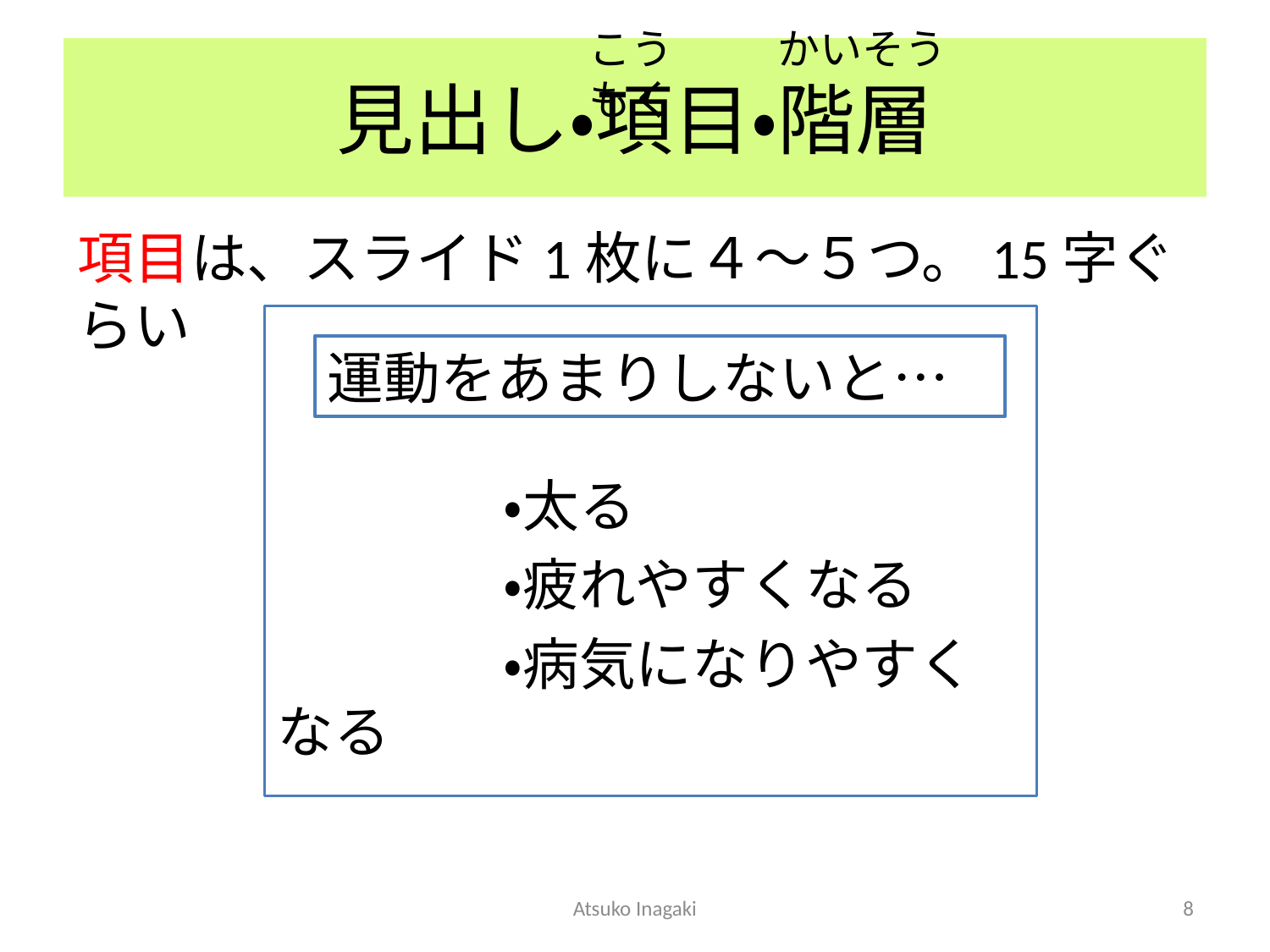

こう　もく
かいそう
# 見出し・項目・階層
項目は、スライド1枚に４～５つ。15字ぐらい

　　　　・太る
　　　　・疲れやすくなる
　　　　・病気になりやすくなる
運動をあまりしないと…
Atsuko Inagaki
8